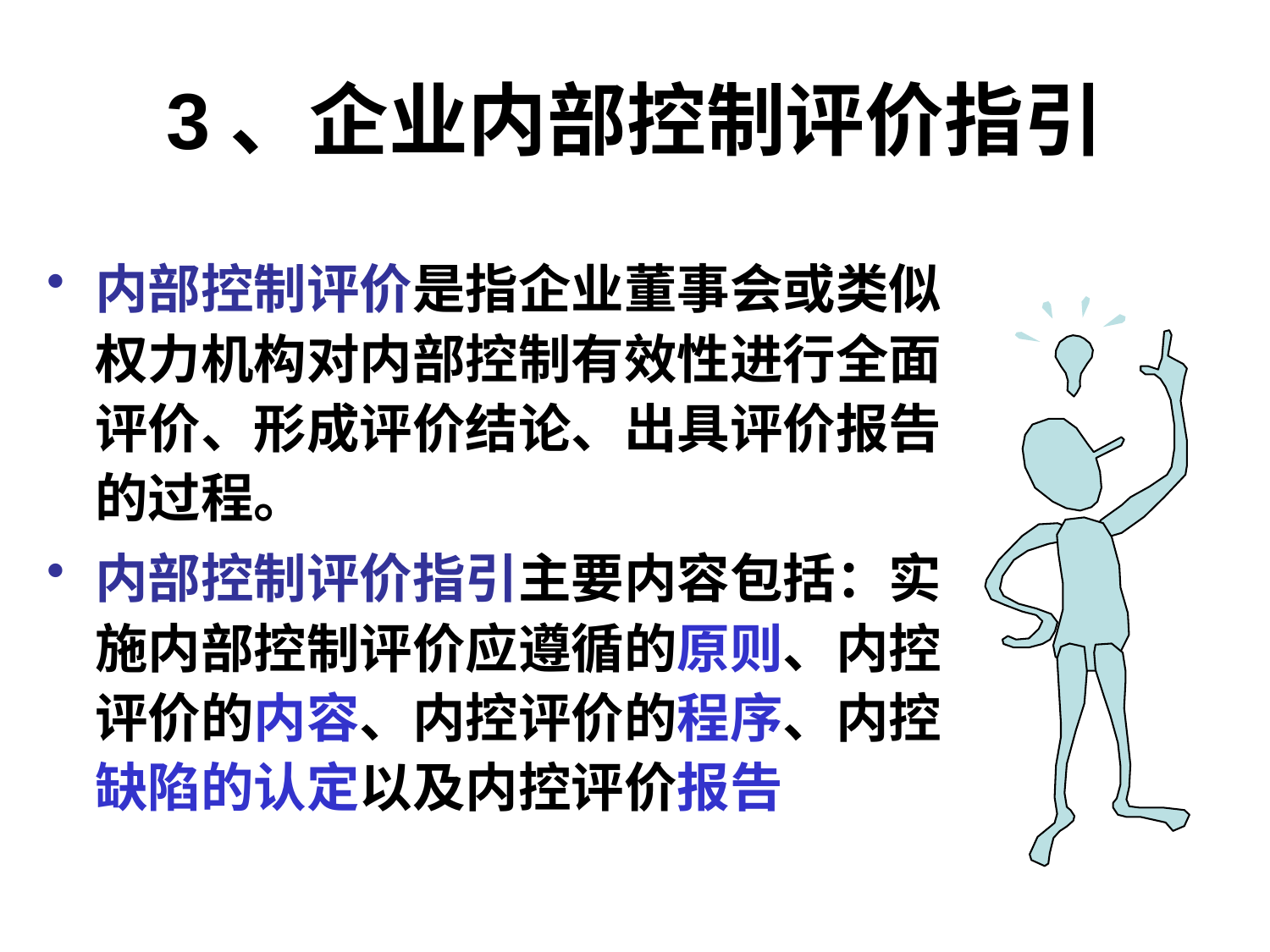

# 3、企业内部控制评价指引
内部控制评价是指企业董事会或类似权力机构对内部控制有效性进行全面评价、形成评价结论、出具评价报告的过程。
内部控制评价指引主要内容包括：实施内部控制评价应遵循的原则、内控评价的内容、内控评价的程序、内控缺陷的认定以及内控评价报告